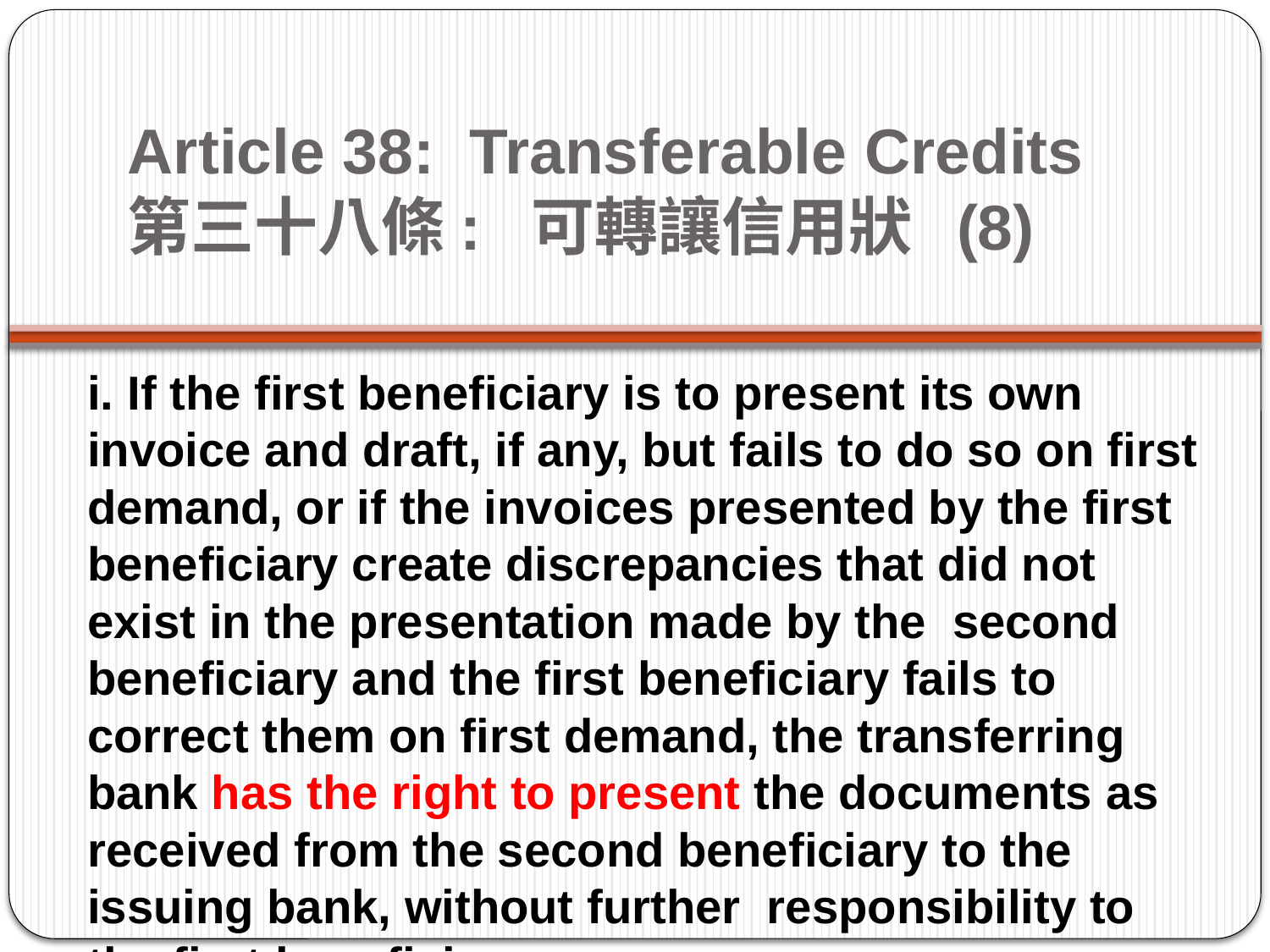

# Article 38:  Transferable Credits   第三十八條:  可轉讓信用狀  (8)
i. If the first beneficiary is to present its own invoice and draft, if any, but fails to do so on first demand, or if the invoices presented by the first beneficiary create discrepancies that did not exist in the presentation made by the  second beneficiary and the first beneficiary fails to correct them on first demand, the transferring bank has the right to present the documents as received from the second beneficiary to the issuing bank, without further  responsibility to the first beneficiary.